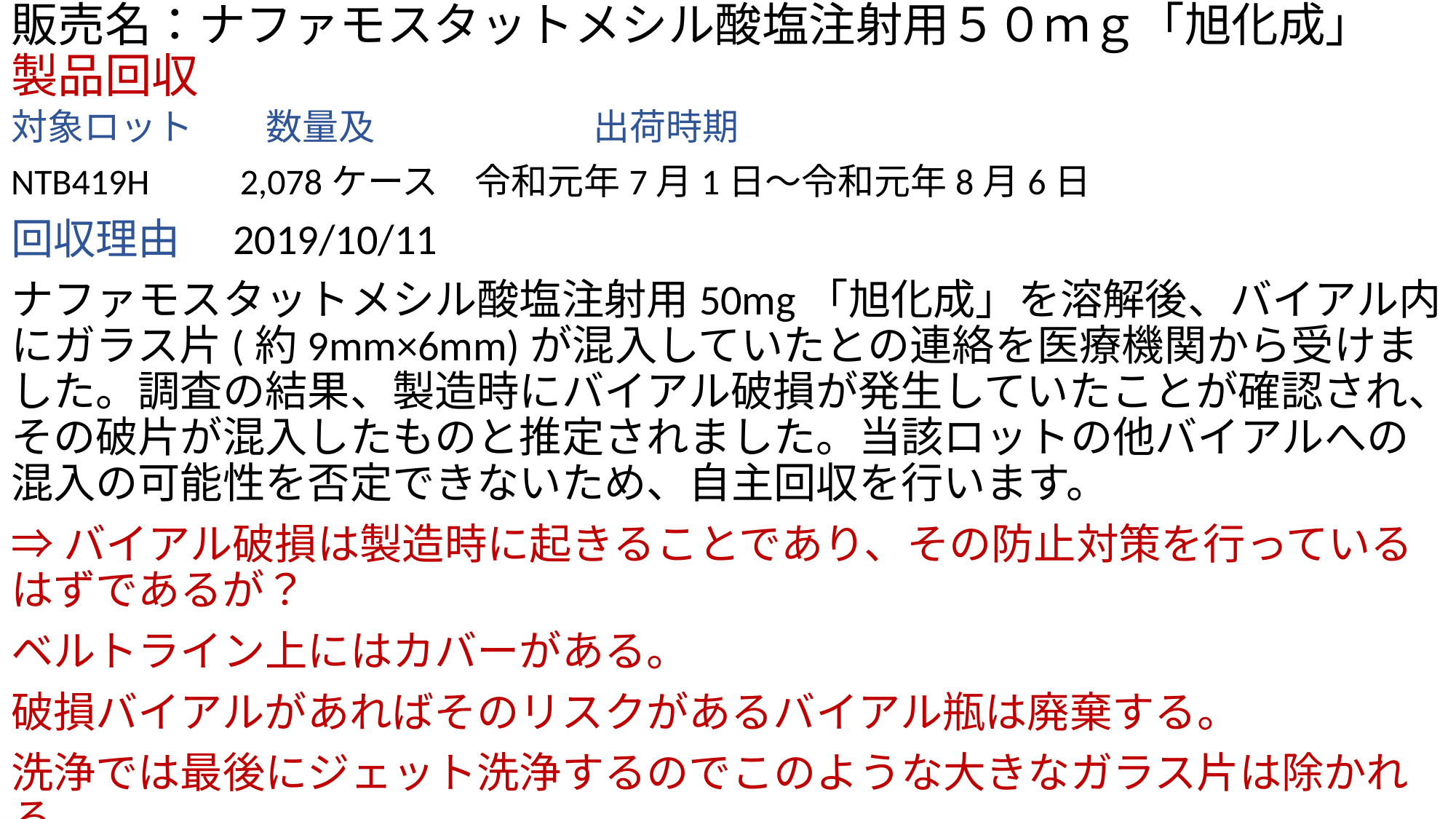

# 販売名：ナファモスタットメシル酸塩注射用５０ｍｇ「旭化成」　製品回収
対象ロット　　数量及　　　　　　出荷時期
NTB419H　　2,078ケース　令和元年7月1日～令和元年8月6日
回収理由　2019/10/11
ナファモスタットメシル酸塩注射用50mg「旭化成」を溶解後、バイアル内にガラス片(約9mm×6mm)が混入していたとの連絡を医療機関から受けました。調査の結果、製造時にバイアル破損が発生していたことが確認され、その破片が混入したものと推定されました。当該ロットの他バイアルへの混入の可能性を否定できないため、自主回収を行います。
⇒バイアル破損は製造時に起きることであり、その防止対策を行っているはずであるが？
ベルトライン上にはカバーがある。
破損バイアルがあればそのリスクがあるバイアル瓶は廃棄する。
洗浄では最後にジェット洗浄するのでこのような大きなガラス片は除かれる。